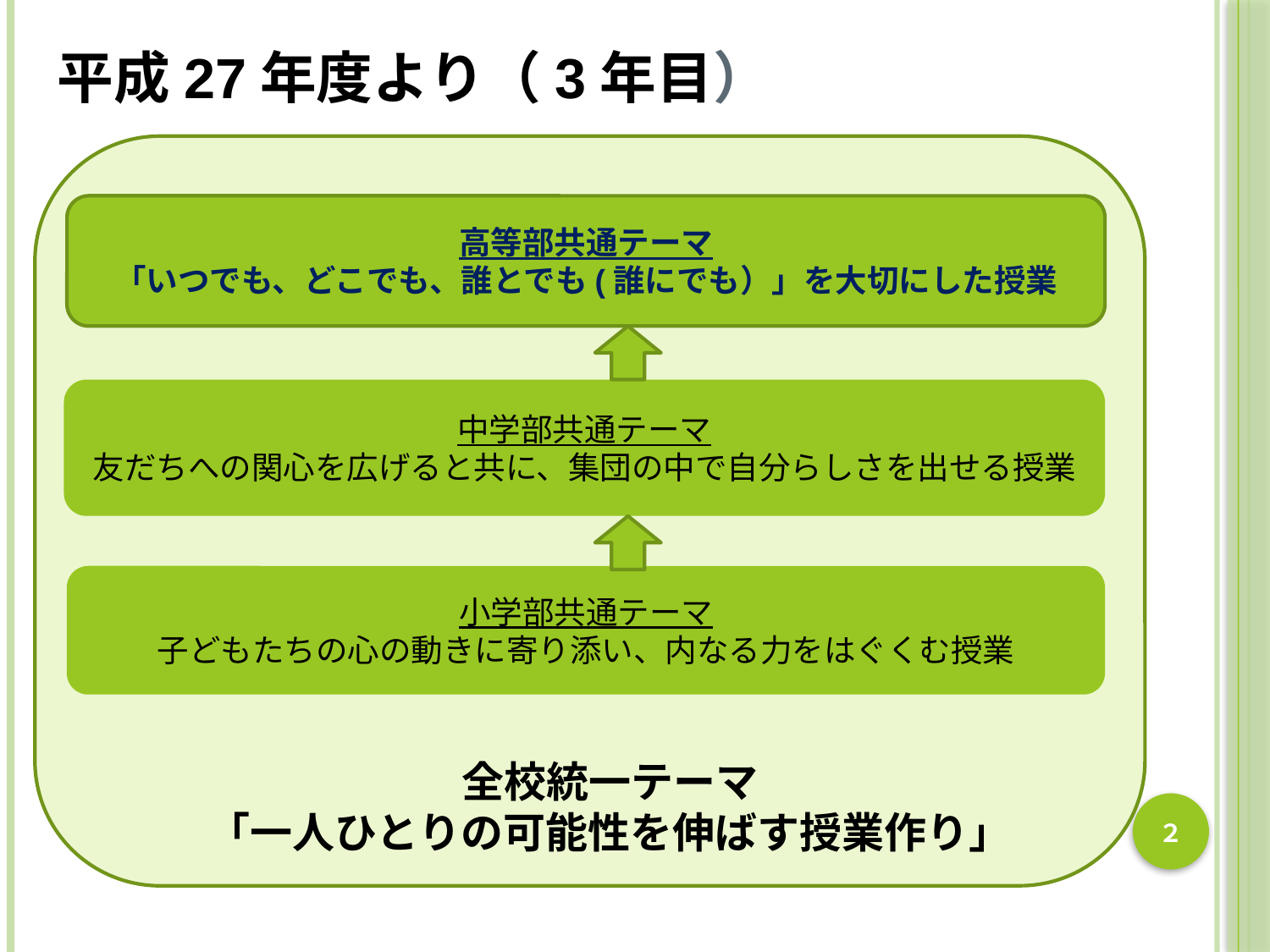

# 平成27年度より（3年目）

高等部共通テーマ
「いつでも、どこでも、誰とでも(誰にでも）」を大切にした授業

中学部共通テーマ
友だちへの関心を広げると共に、集団の中で自分らしさを出せる授業

小学部共通テーマ
子どもたちの心の動きに寄り添い、内なる力をはぐくむ授業
全校統一テーマ
「一人ひとりの可能性を伸ばす授業作り」
２